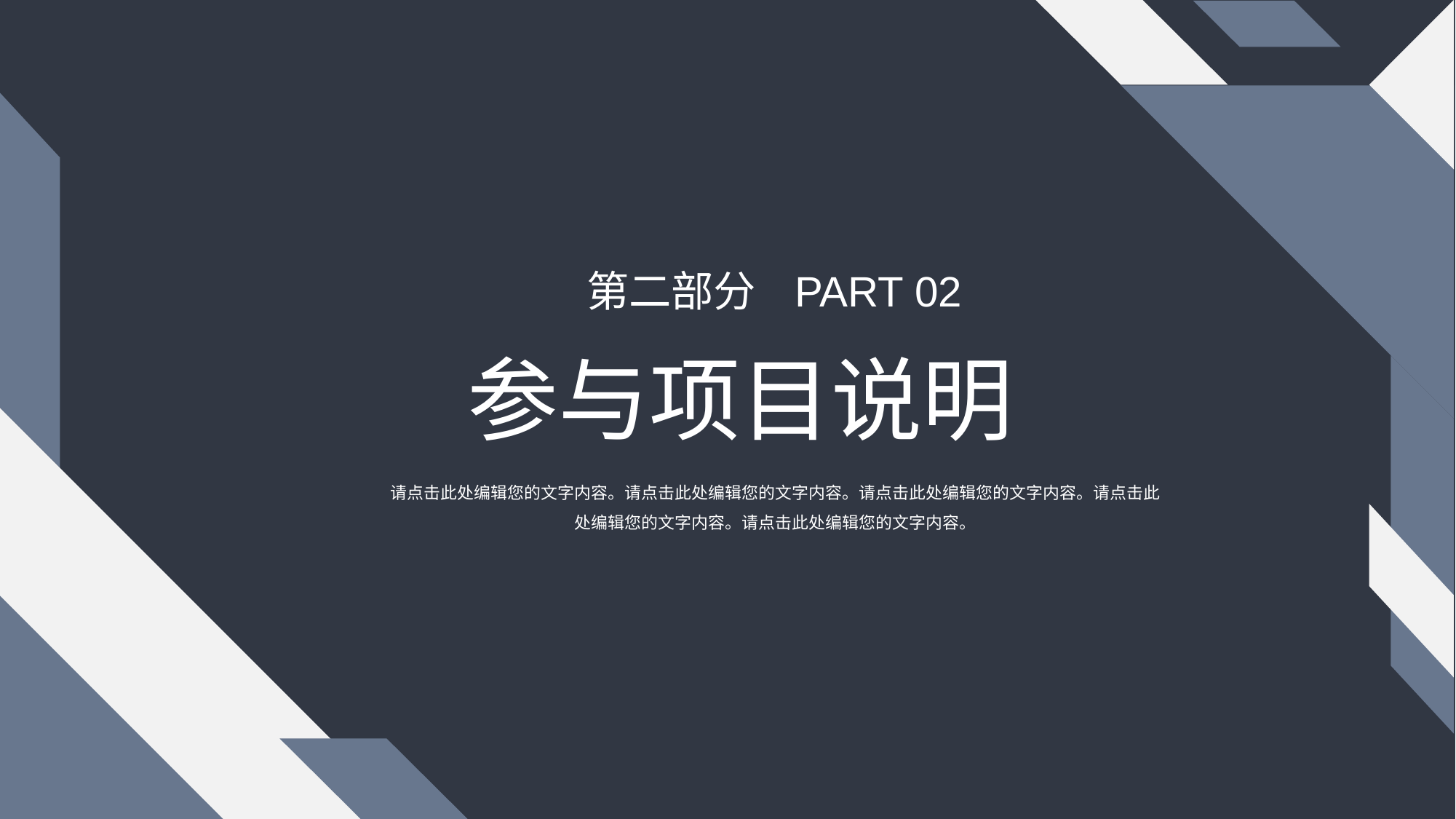

第二部分   PART 02
参与项目说明
请点击此处编辑您的文字内容。请点击此处编辑您的文字内容。请点击此处编辑您的文字内容。请点击此处编辑您的文字内容。请点击此处编辑您的文字内容。